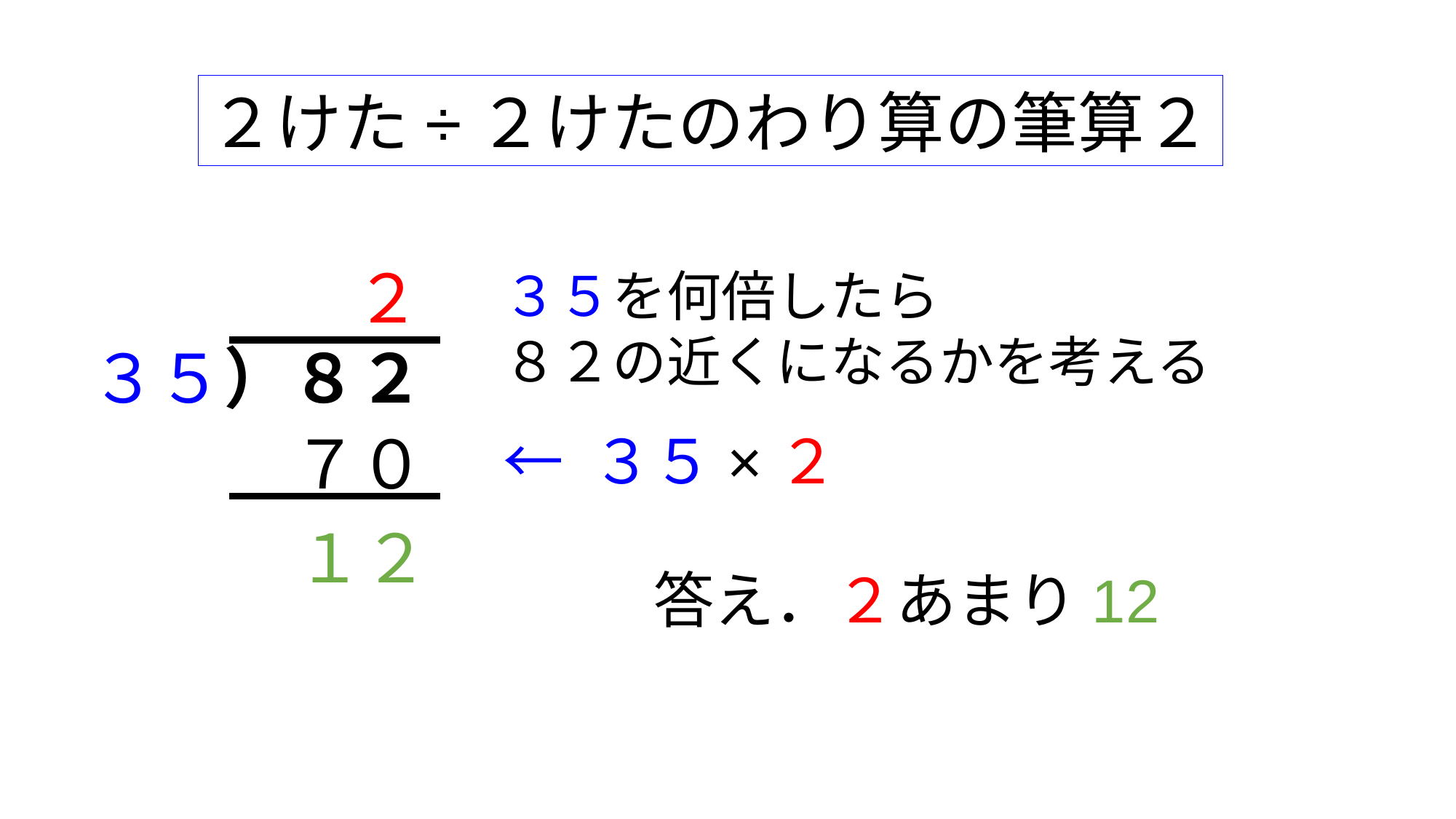

２けた÷２けたのわり算の筆算２
２
３５を何倍したら
８２の近くになるかを考える
３５）８２
７０
← ３５×２
１２
答え．２あまり12